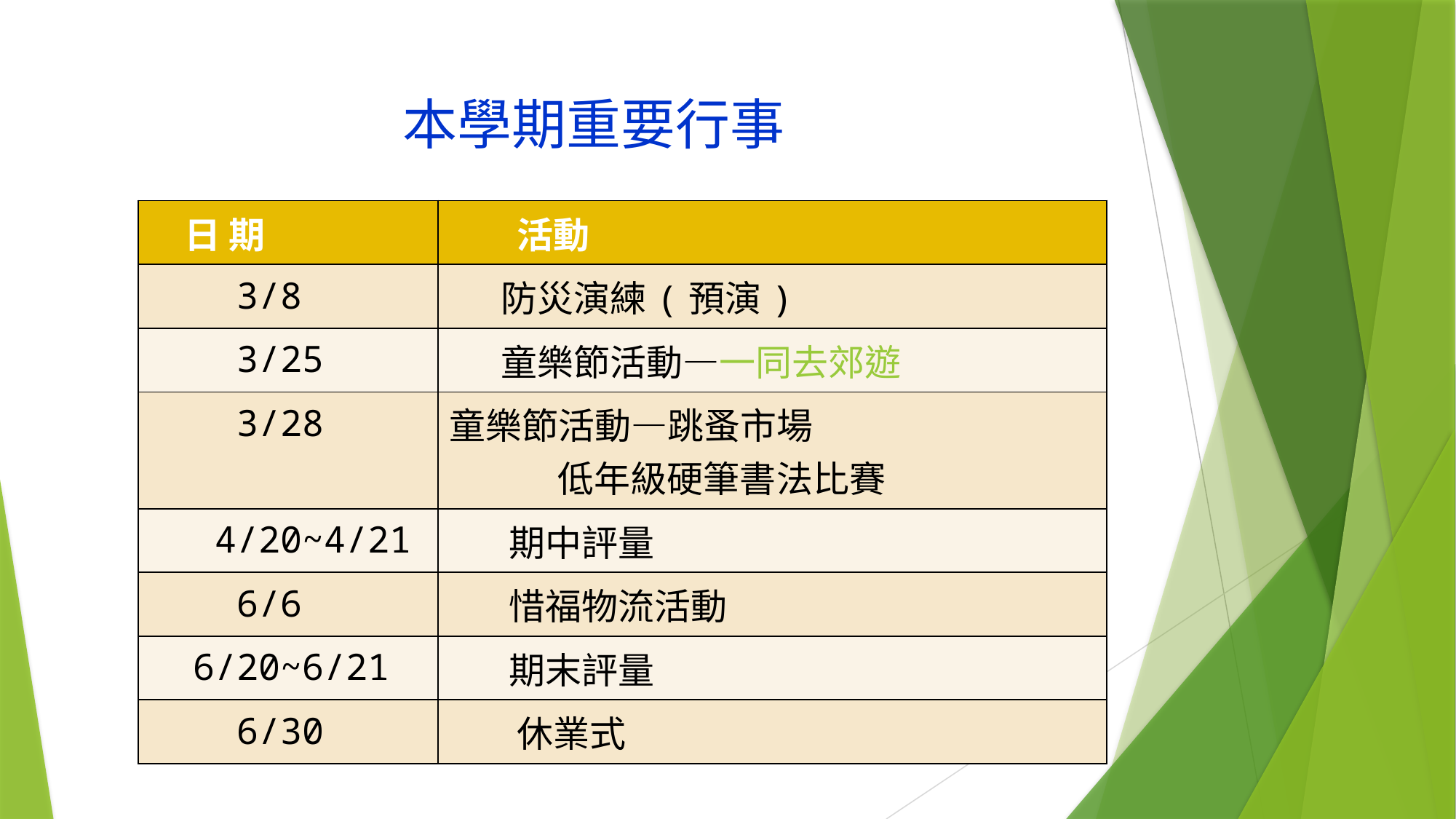

# 本學期重要行事
| 日 期 | 活動 |
| --- | --- |
| 3/8 | 防災演練(預演) |
| 3/25 | 童樂節活動—一同去郊遊 |
| 3/28 | 童樂節活動—跳蚤市場 低年級硬筆書法比賽 |
| 4/20~4/21 | 期中評量 |
| 6/6 | 惜福物流活動 |
| 6/20~6/21 | 期末評量 |
| 6/30 | 休業式 |